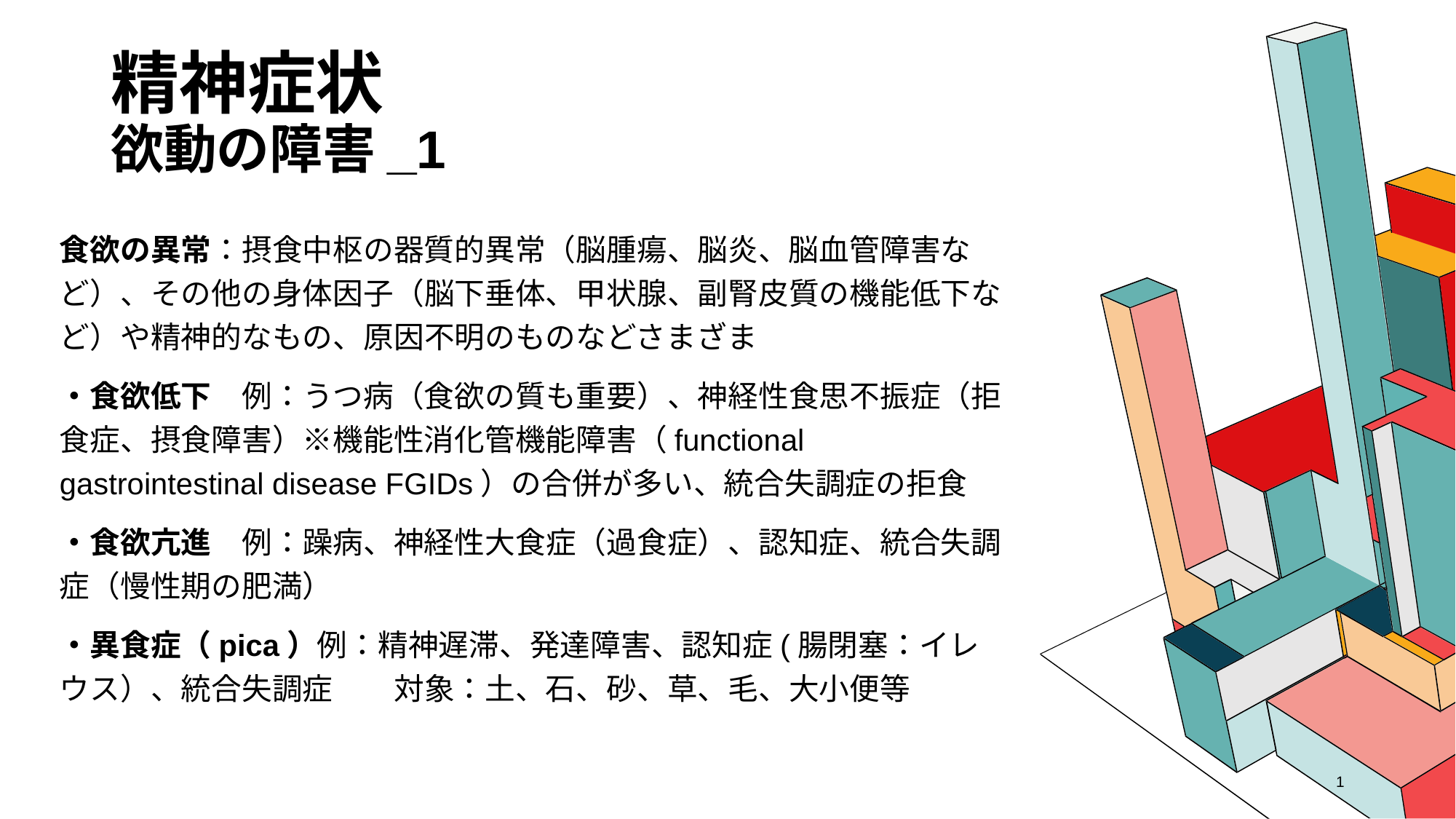

# 精神症状 欲動の障害_1
食欲の異常：摂食中枢の器質的異常（脳腫瘍、脳炎、脳血管障害など）、その他の身体因子（脳下垂体、甲状腺、副腎皮質の機能低下など）や精神的なもの、原因不明のものなどさまざま
・食欲低下　例：うつ病（食欲の質も重要）、神経性食思不振症（拒食症、摂食障害）※機能性消化管機能障害（functional gastrointestinal disease FGIDs）の合併が多い、統合失調症の拒食
・食欲亢進　例：躁病、神経性大食症（過食症）、認知症、統合失調症（慢性期の肥満）
・異食症（pica）例：精神遅滞、発達障害、認知症(腸閉塞：イレウス）、統合失調症　　対象：土、石、砂、草、毛、大小便等

1